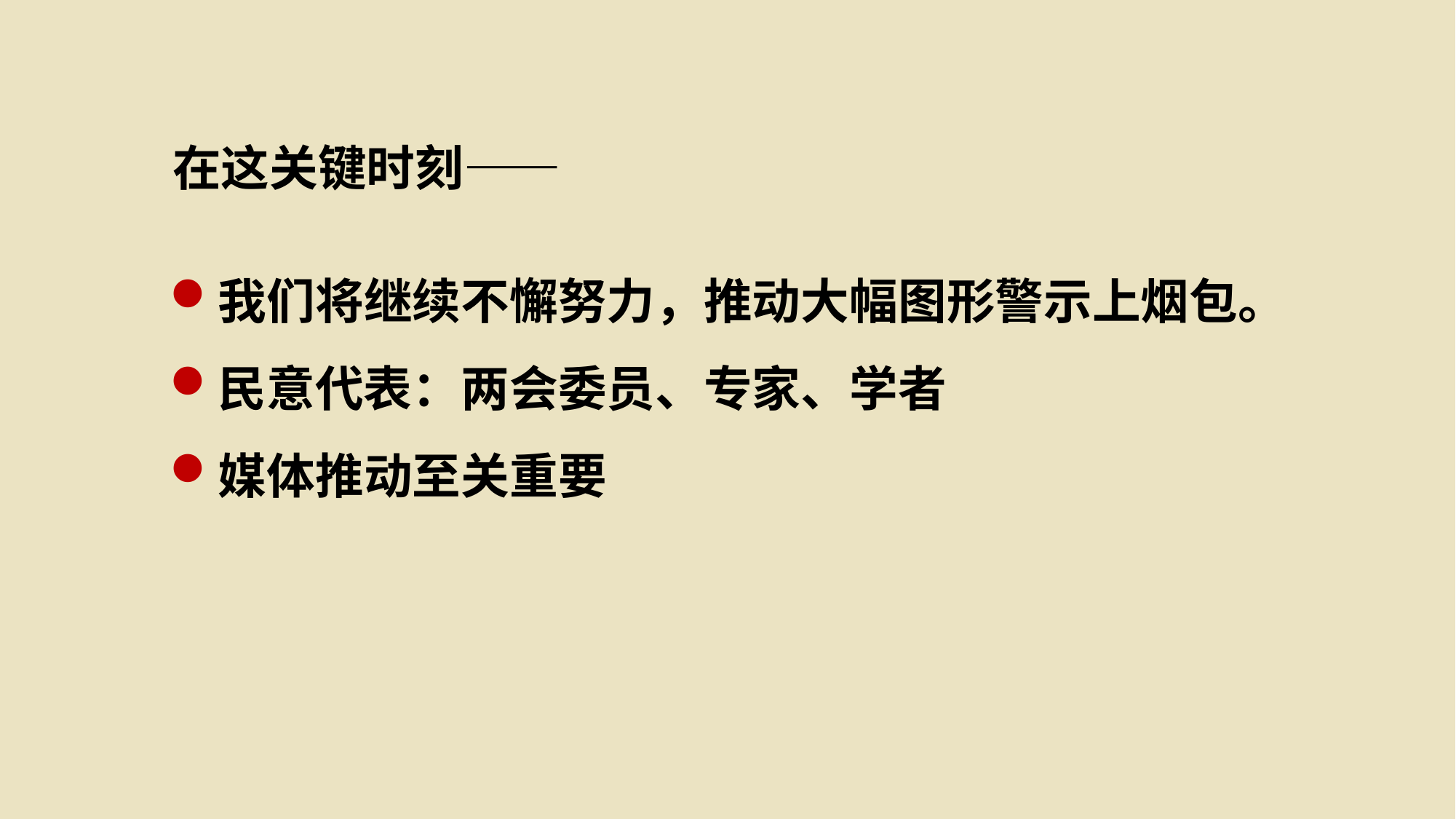

在这关键时刻——
我们将继续不懈努力，推动大幅图形警示上烟包。
民意代表：两会委员、专家、学者
媒体推动至关重要